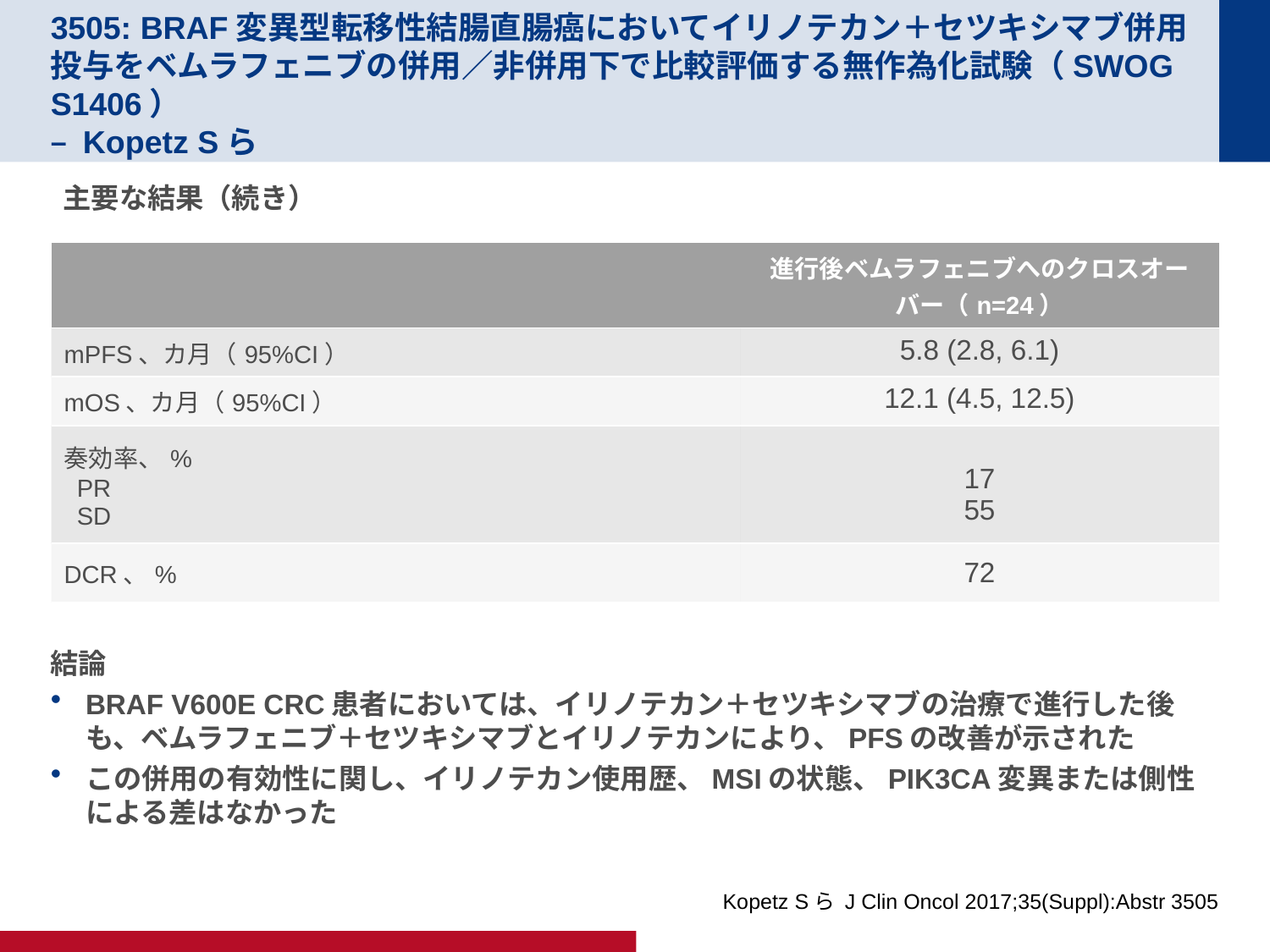

# 3505: BRAF変異型転移性結腸直腸癌においてイリノテカン＋セツキシマブ併用投与をベムラフェニブの併用／非併用下で比較評価する無作為化試験（SWOG S1406） – Kopetz Sら
主要な結果（続き）
|  | 進行後ベムラフェニブへのクロスオーバー（n=24） |
| --- | --- |
| mPFS、カ月（95%CI） | 5.8 (2.8, 6.1) |
| mOS、カ月（95%CI） | 12.1 (4.5, 12.5) |
| 奏効率、% PR SD | 17 55 |
| DCR、% | 72 |
結論
BRAF V600E CRC患者においては、イリノテカン＋セツキシマブの治療で進行した後も、ベムラフェニブ＋セツキシマブとイリノテカンにより、PFSの改善が示された
この併用の有効性に関し、イリノテカン使用歴、MSIの状態、PIK3CA変異または側性による差はなかった
Kopetz Sら J Clin Oncol 2017;35(Suppl):Abstr 3505